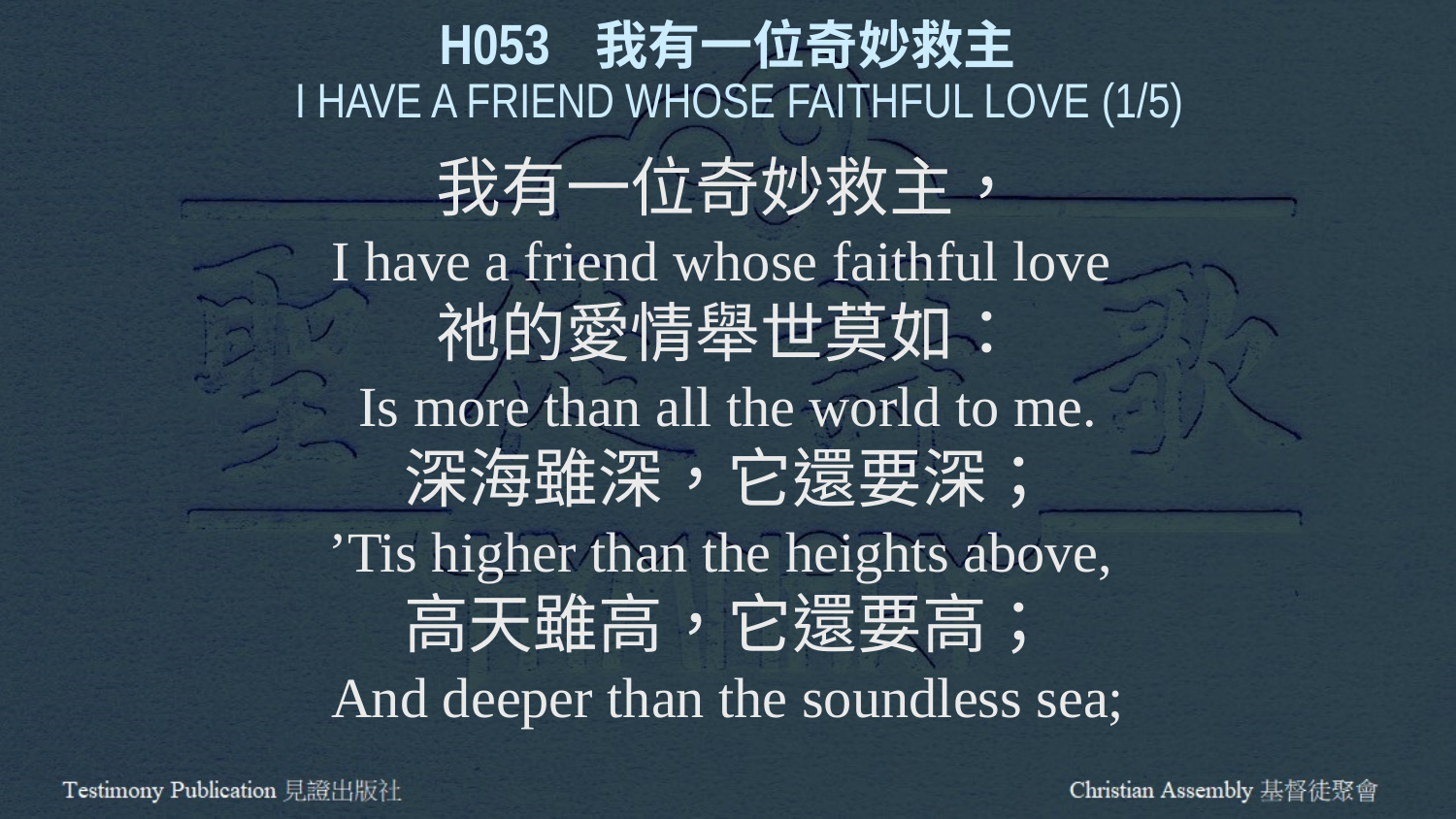

H053  我有一位奇妙救主
 I HAVE A FRIEND WHOSE FAITHFUL LOVE (1/5)
我有一位奇妙救主，
I have a friend whose faithful love
祂的愛情舉世莫如：
Is more than all the world to me.
深海雖深，它還要深；
’Tis higher than the heights above,
高天雖高，它還要高；
And deeper than the soundless sea;